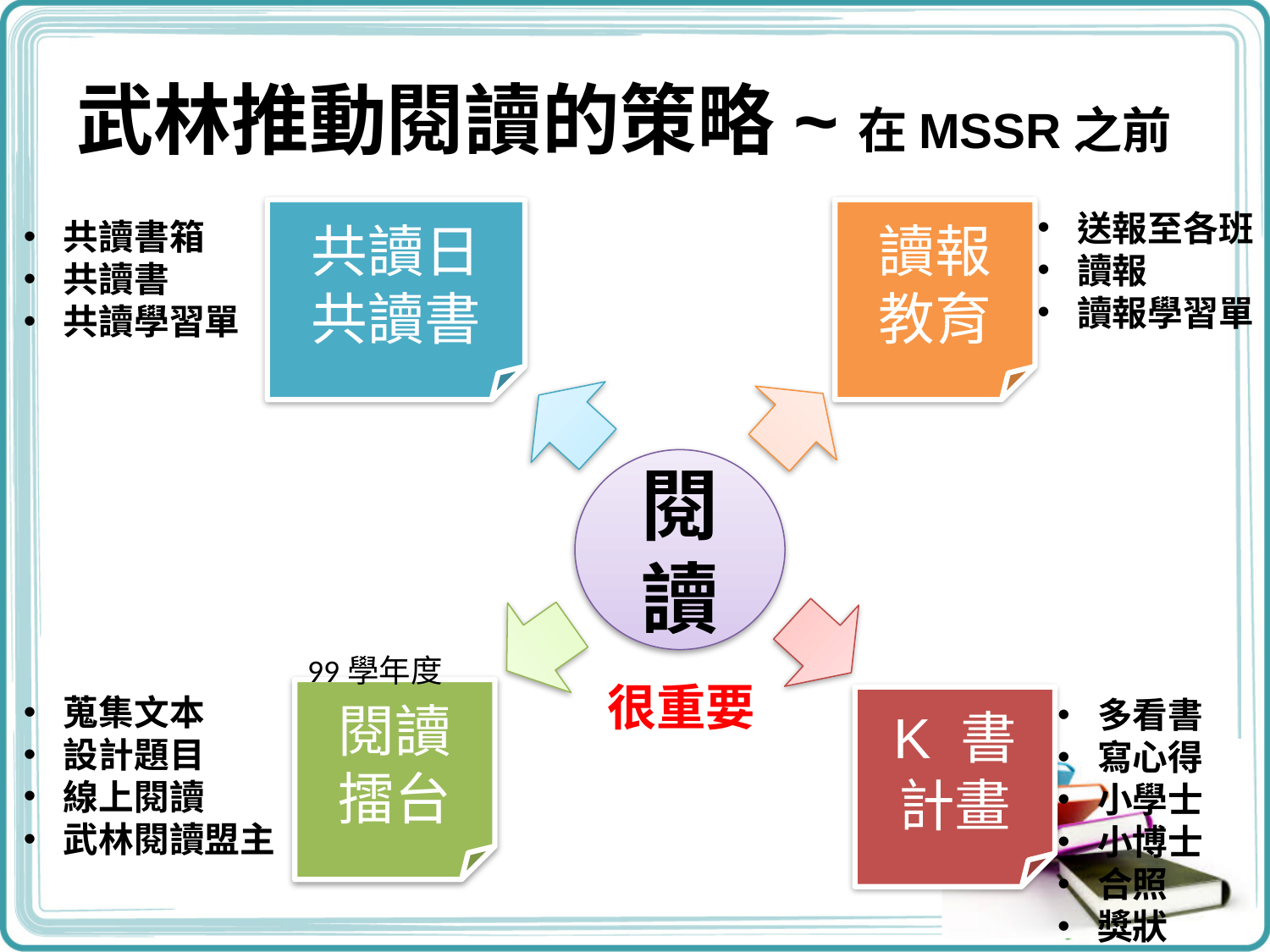

# 武林推動閱讀的策略~在MSSR之前
共讀日
共讀書
讀報
教育
送報至各班
讀報
讀報學習單
共讀書箱
共讀書
共讀學習單

閱讀

99學年度
很重要
閱讀
擂台
蒐集文本
設計題目
線上閱讀
武林閱讀盟主
多看書
寫心得
小學士
小博士
合照
獎狀
K 書
計畫